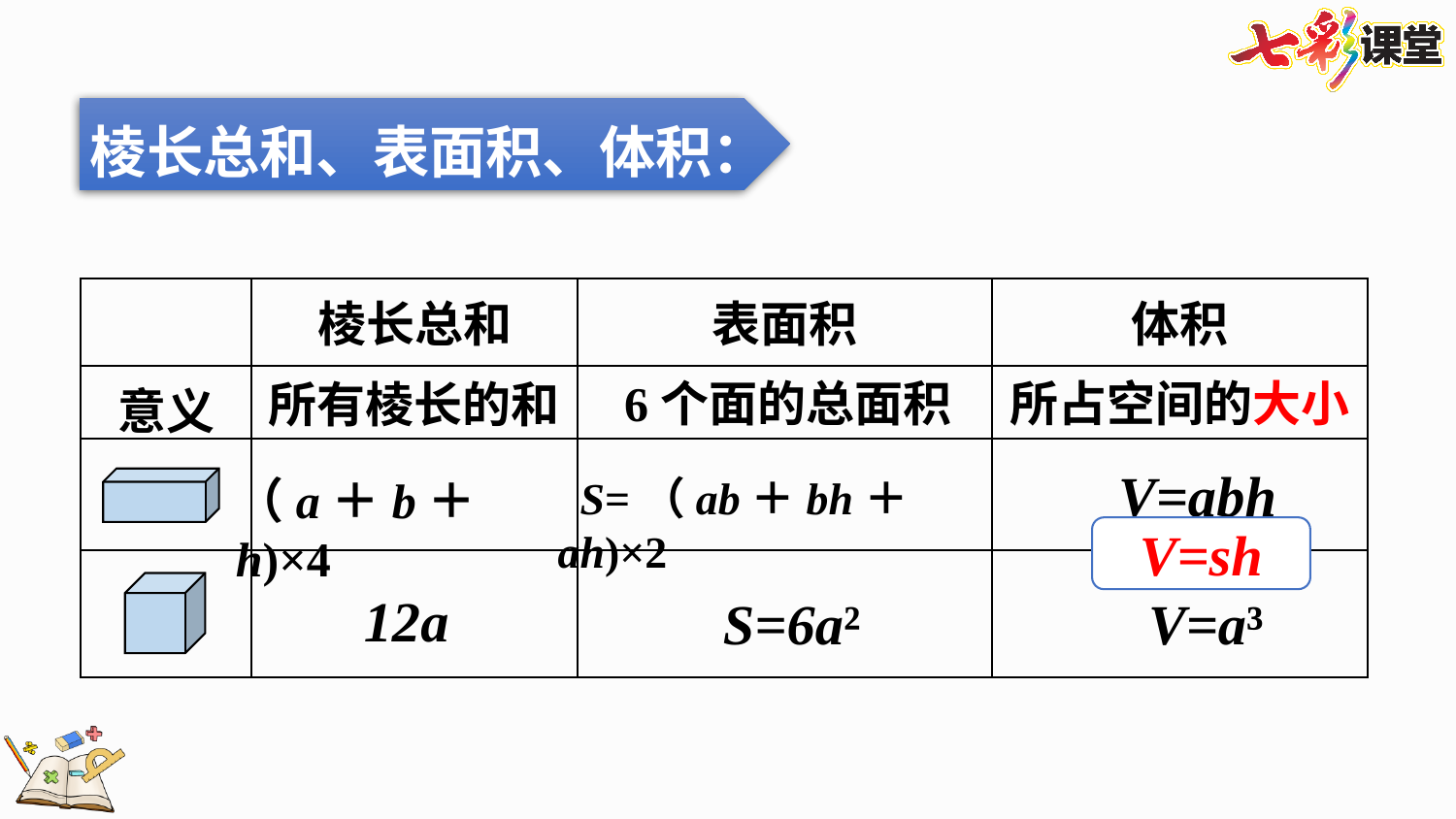

棱长总和、表面积、体积：
|  | 棱长总和 | 表面积 | 体积 |
| --- | --- | --- | --- |
| 意义 |  |  |  |
|  |  |  |  |
|  |  |  |  |
6个面的总面积
所占空间的大小
所有棱长的和
V=abh
（a＋b＋h)×4
  S=（ab＋bh＋ah)×2

V=sh

  12a
 S=6a²
  V=a³